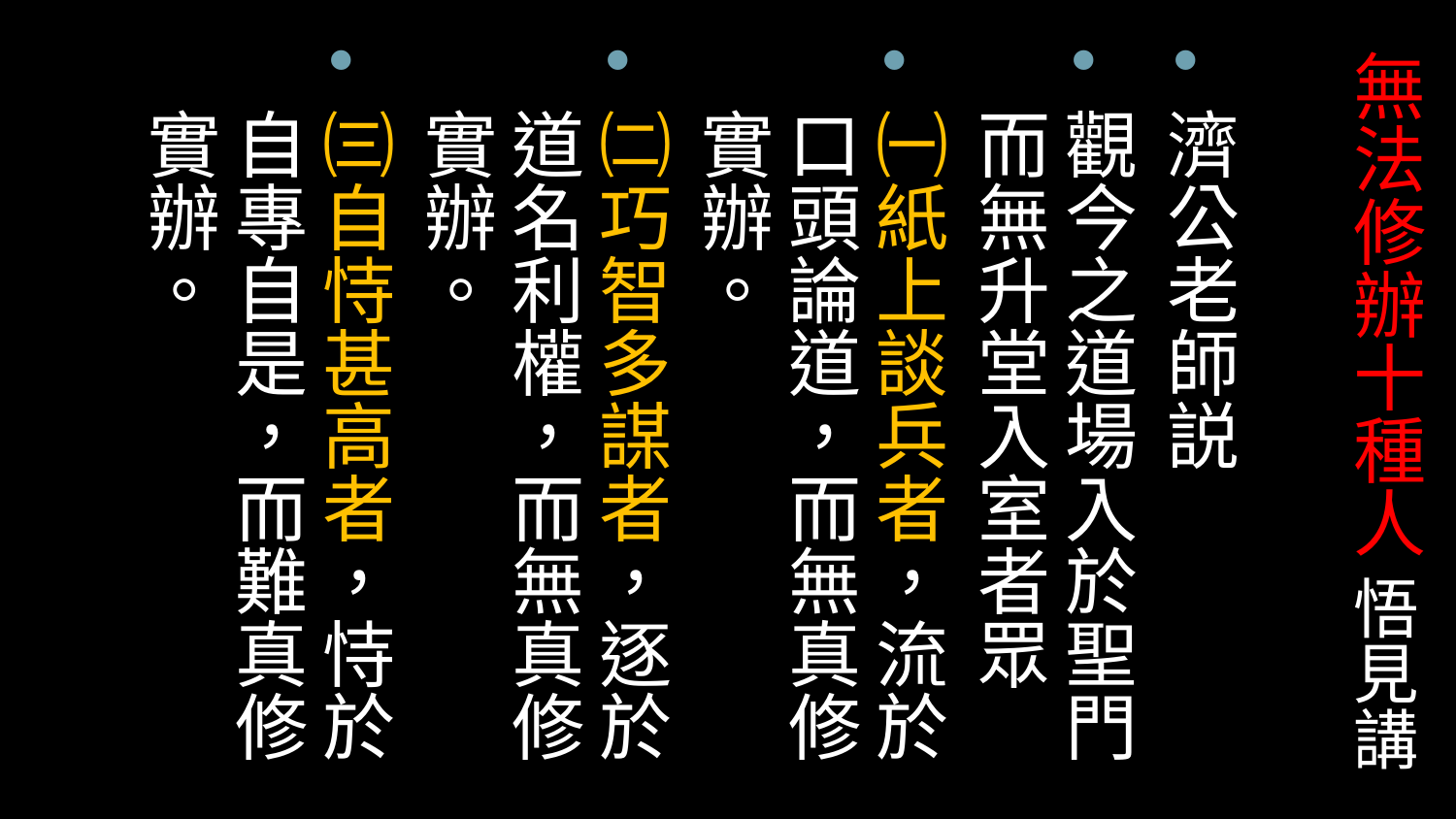

濟公老師説
觀今之道場入於聖門而無升堂入室者眾
㈠紙上談兵者，流於口頭論道，而無真修實辦。
㈡巧智多謀者，逐於道名利權，而無真修實辦。
㈢自恃甚高者，恃於自專自是，而難真修實辦。

# 無法修辦十種人 悟見講